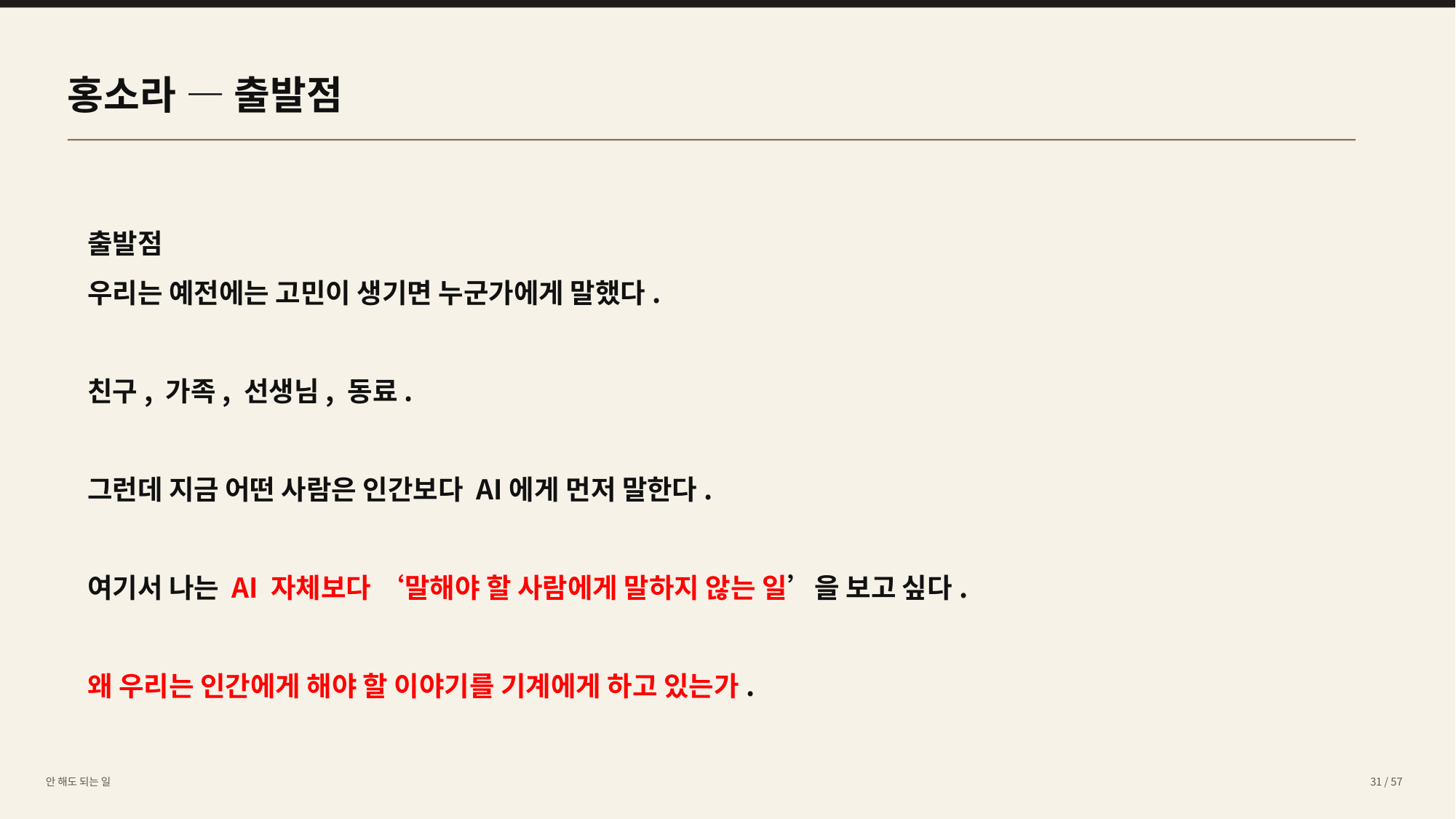

홍소라 — 출발점

출발점
우리는 예전에는 고민이 생기면 누군가에게 말했다.

친구, 가족, 선생님, 동료.

그런데 지금 어떤 사람은 인간보다 AI에게 먼저 말한다.

여기서 나는 AI 자체보다 ‘말해야 할 사람에게 말하지 않는 일’을 보고 싶다.

왜 우리는 인간에게 해야 할 이야기를 기계에게 하고 있는가.
안 해도 되는 일
31 / 57